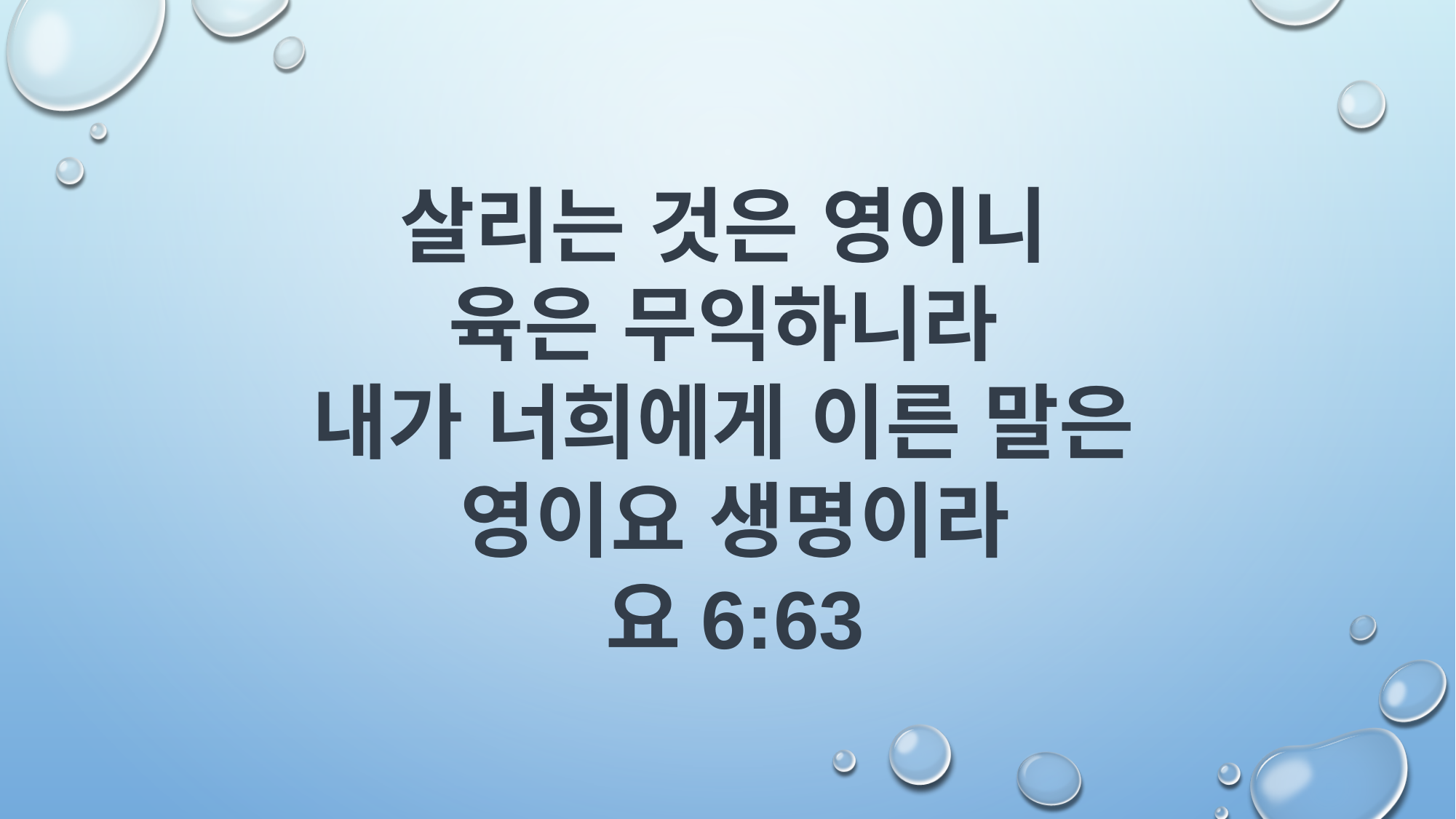

살리는 것은 영이니
육은 무익하니라
내가 너희에게 이른 말은
영이요 생명이라
요6:63